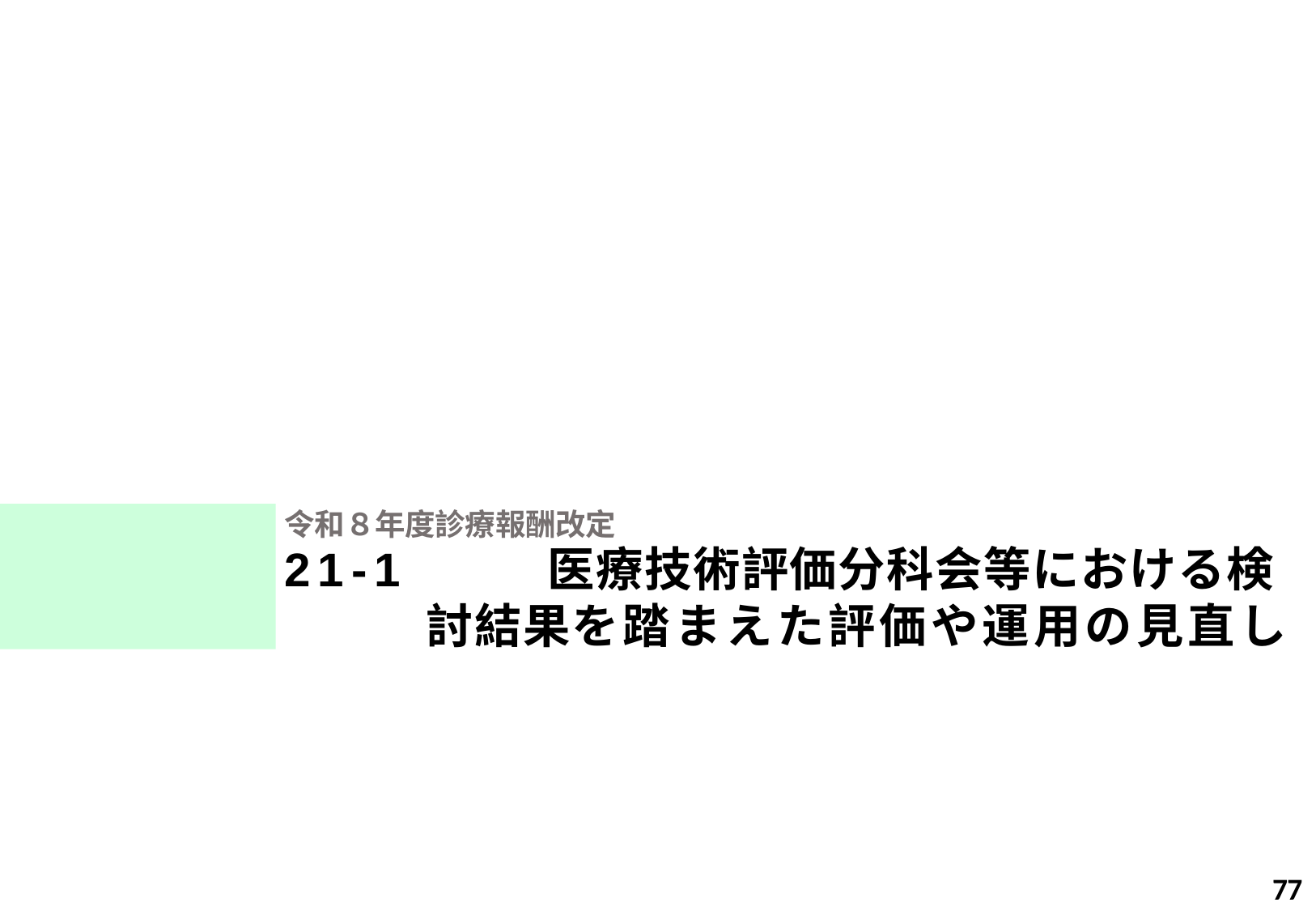

令和８年度診療報酬改定

21-1		医療技術評価分科会等における検討結果を踏まえた評価や運用の見直し
77